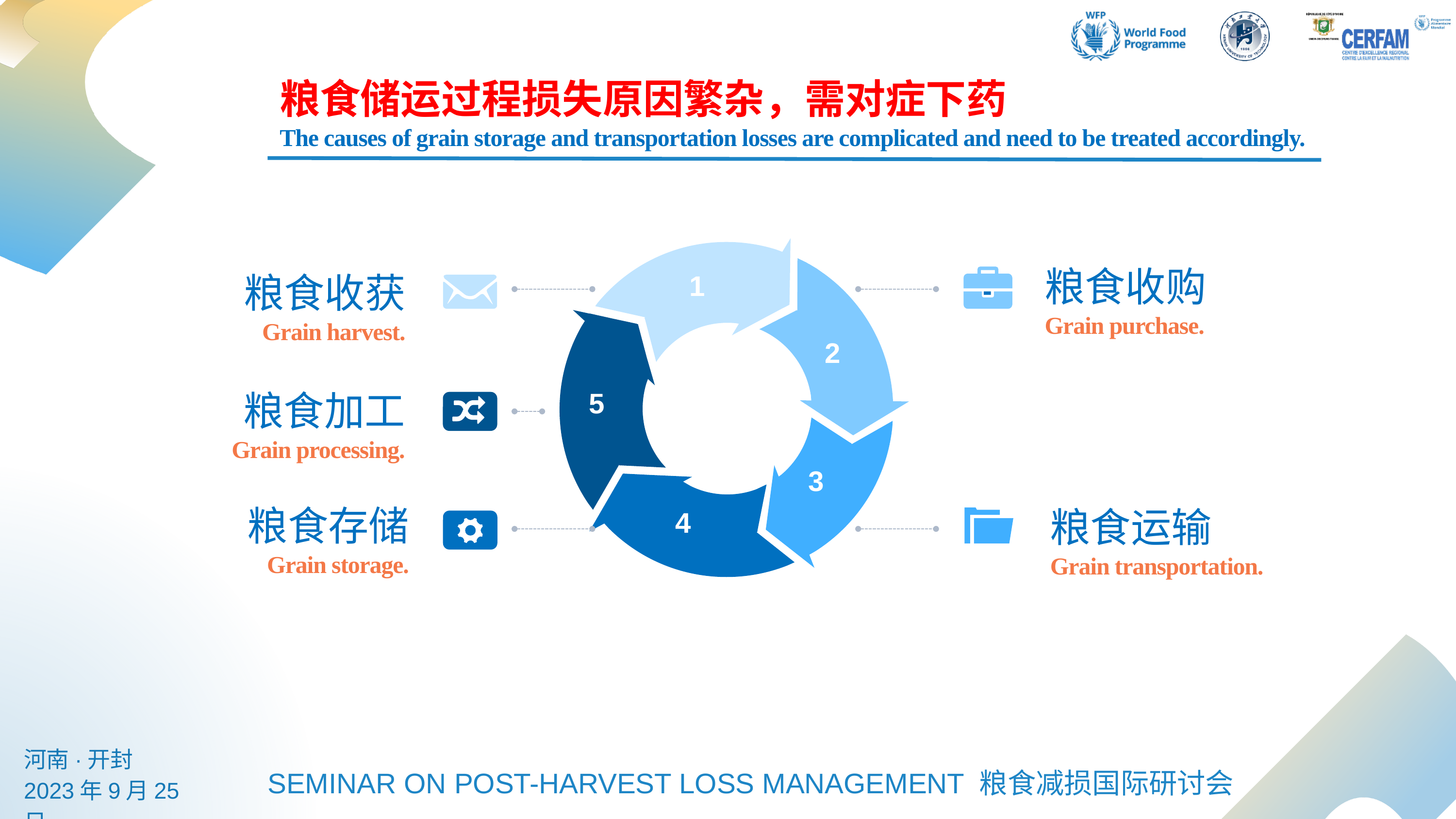

粮食储运过程损失原因繁杂，需对症下药
The causes of grain storage and transportation losses are complicated and need to be treated accordingly.

粮食收购
Grain purchase.

粮食收获
Grain harvest.

1

2
5
粮食加工
Grain processing.

3

                         粮食存储
Grain storage.
粮食运输
Grain transportation.
4

河南·开封
2023年9月25日
SEMINAR ON POST-HARVEST LOSS MANAGEMENT 粮食减损国际研讨会